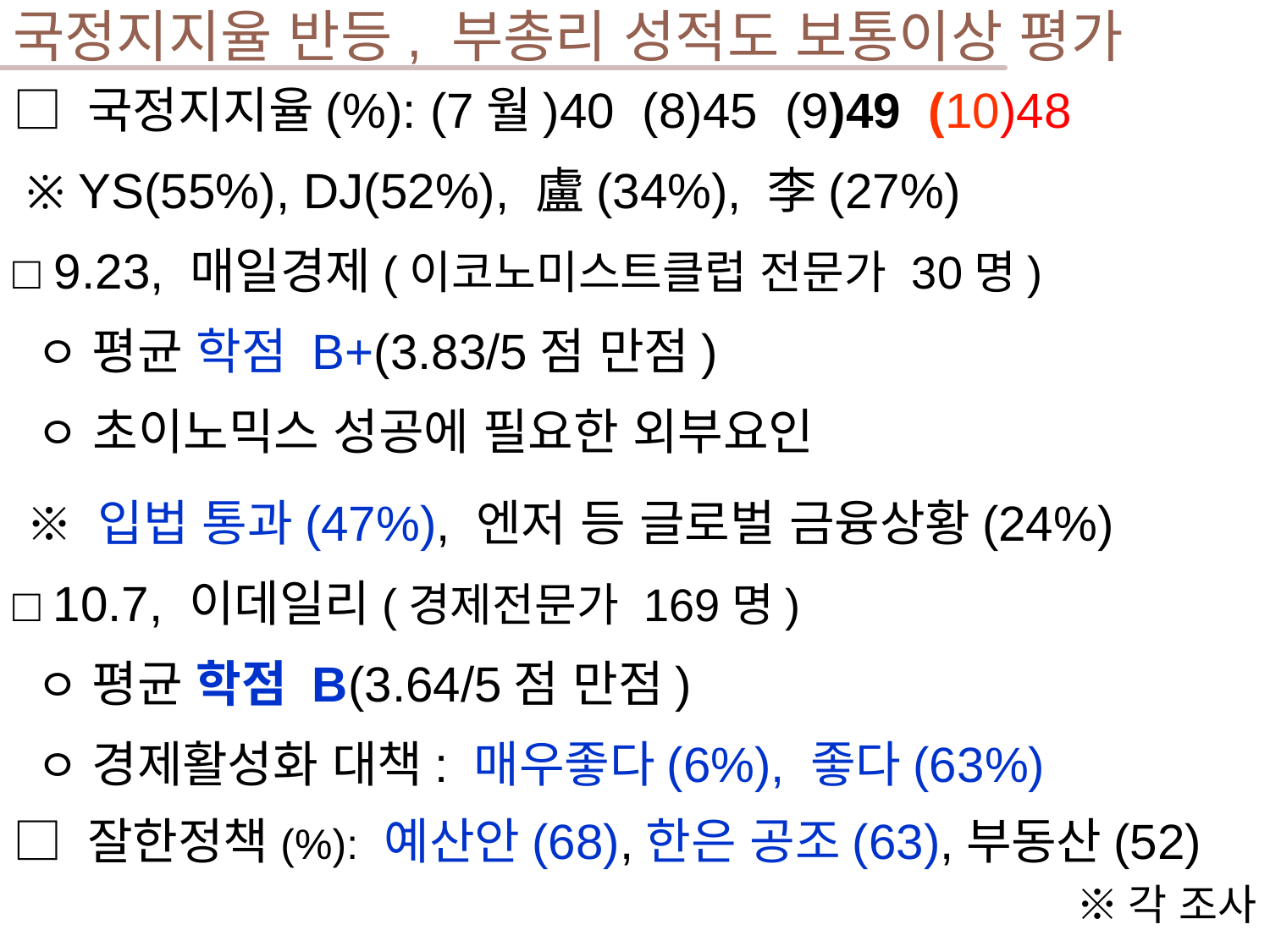

# 국정지지율 반등, 부총리 성적도 보통이상 평가
□ 국정지지율(%): (7월)40  (8)45  (9)49  (10)48
 ※ YS(55%), DJ(52%), 盧(34%), 李(27%)
□ 9.23, 매일경제(이코노미스트클럽 전문가 30명)
 ㅇ 평균 학점 B+(3.83/5점 만점)
 ㅇ 초이노믹스 성공에 필요한 외부요인
 ※ 입법 통과(47%), 엔저 등 글로벌 금융상황(24%)
□ 10.7, 이데일리(경제전문가 169명)
 ㅇ 평균 학점 B(3.64/5점 만점)
 ㅇ 경제활성화 대책: 매우좋다(6%), 좋다(63%)
□ 잘한정책(%): 예산안(68),한은 공조(63),부동산(52)
※각 조사